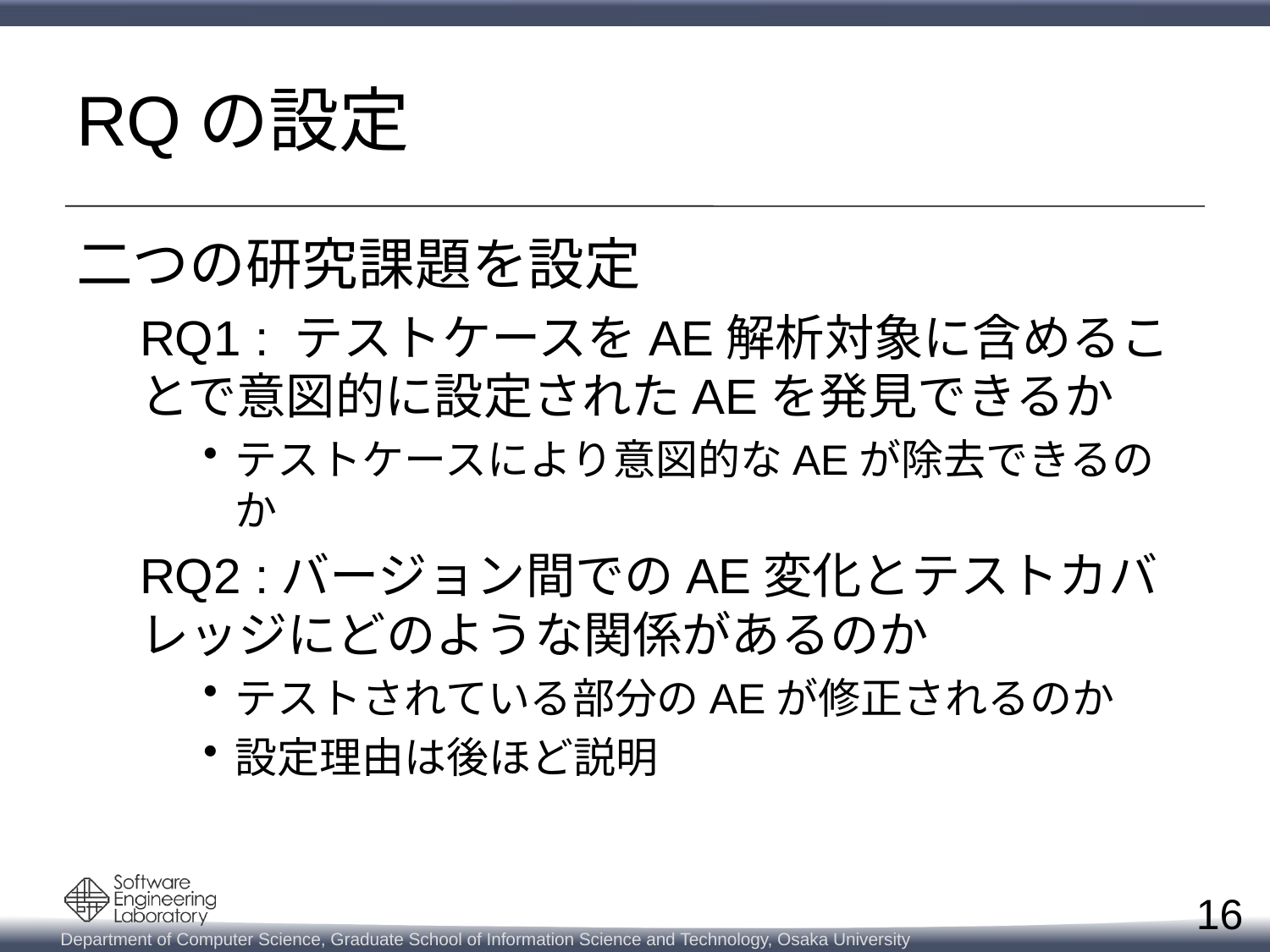

# RQの設定
二つの研究課題を設定
RQ1 : テストケースをAE解析対象に含めることで意図的に設定されたAEを発見できるか
テストケースにより意図的なAEが除去できるのか
RQ2 :バージョン間でのAE変化とテストカバレッジにどのような関係があるのか
テストされている部分のAEが修正されるのか
設定理由は後ほど説明

16